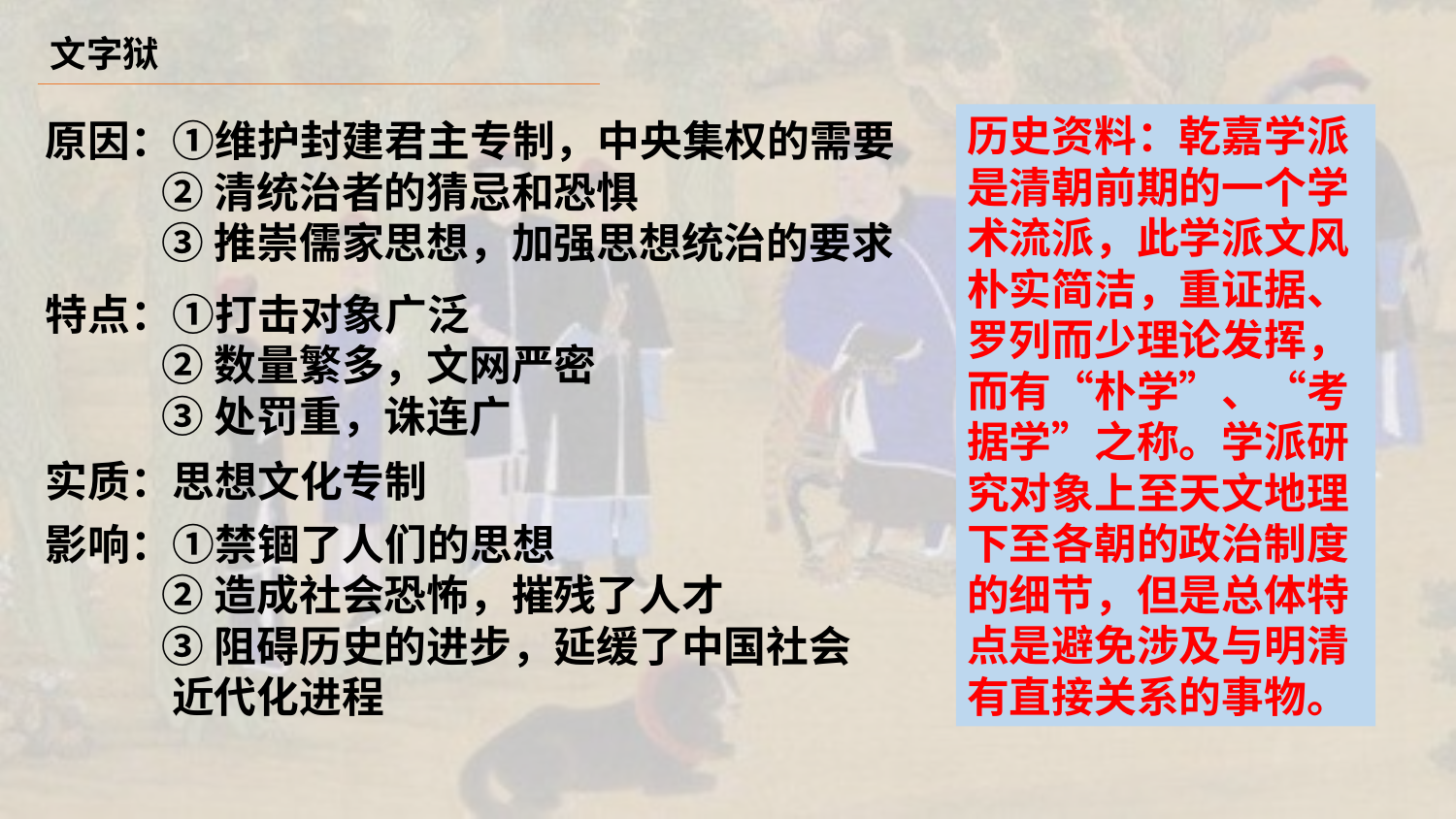

文字狱
历史资料：乾嘉学派
是清朝前期的一个学
术流派，此学派文风
朴实简洁，重证据、
罗列而少理论发挥，
而有“朴学”、“考
据学”之称。学派研
究对象上至天文地理
下至各朝的政治制度
的细节，但是总体特
点是避免涉及与明清
有直接关系的事物。
原因：①维护封建君主专制，中央集权的需要
            ②清统治者的猜忌和恐惧
            ③推崇儒家思想，加强思想统治的要求
特点：①打击对象广泛
            ②数量繁多，文网严密
            ③处罚重，诛连广
实质：思想文化专制
影响：①禁锢了人们的思想
            ②造成社会恐怖，摧残了人才
            ③阻碍历史的进步，延缓了中国社会
            近代化进程